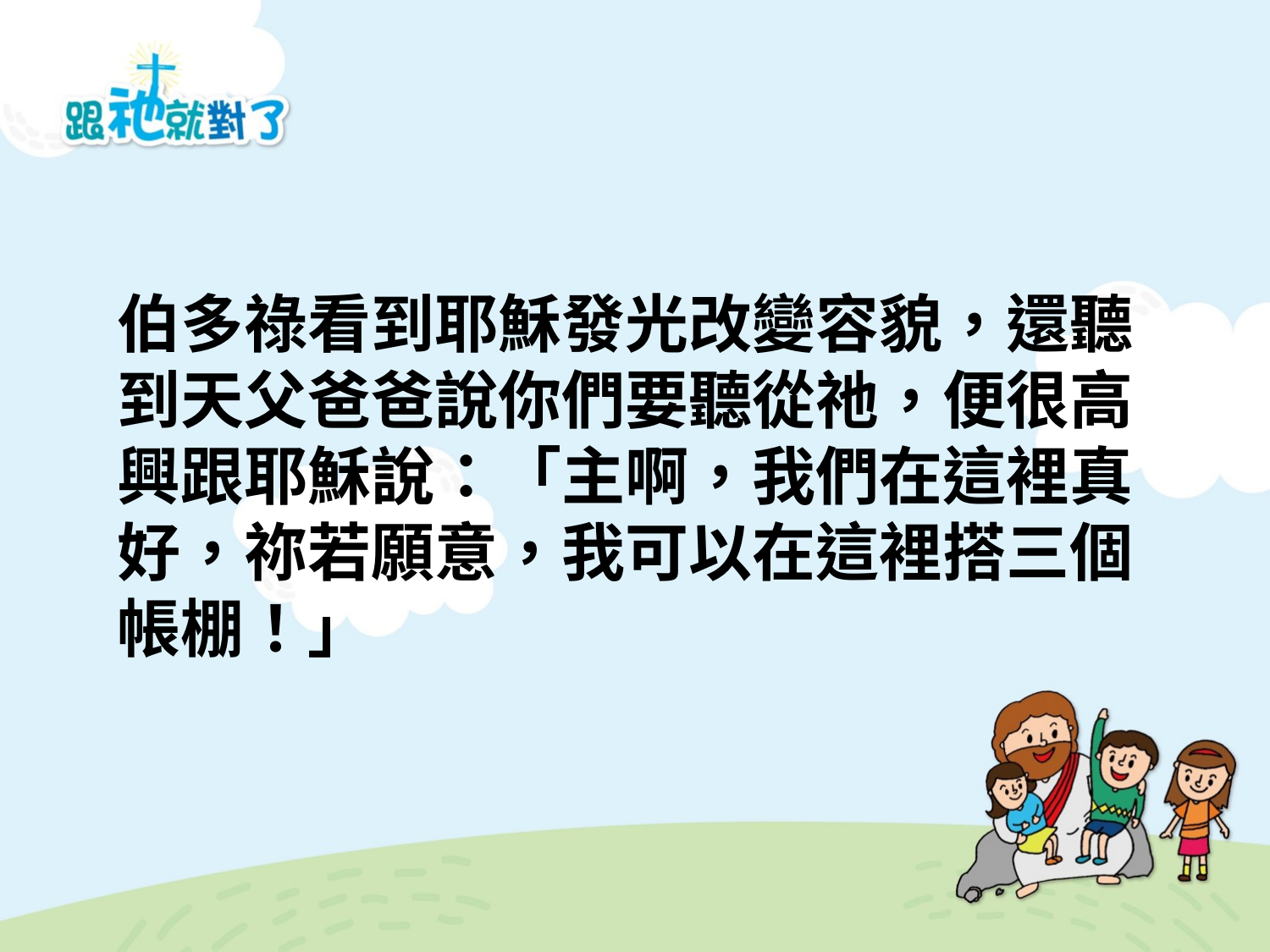

伯多祿看到耶穌發光改變容貌，還聽到天父爸爸說你們要聽從祂，便很高興跟耶穌說：「主啊，我們在這裡真好，祢若願意，我可以在這裡搭三個帳棚！」